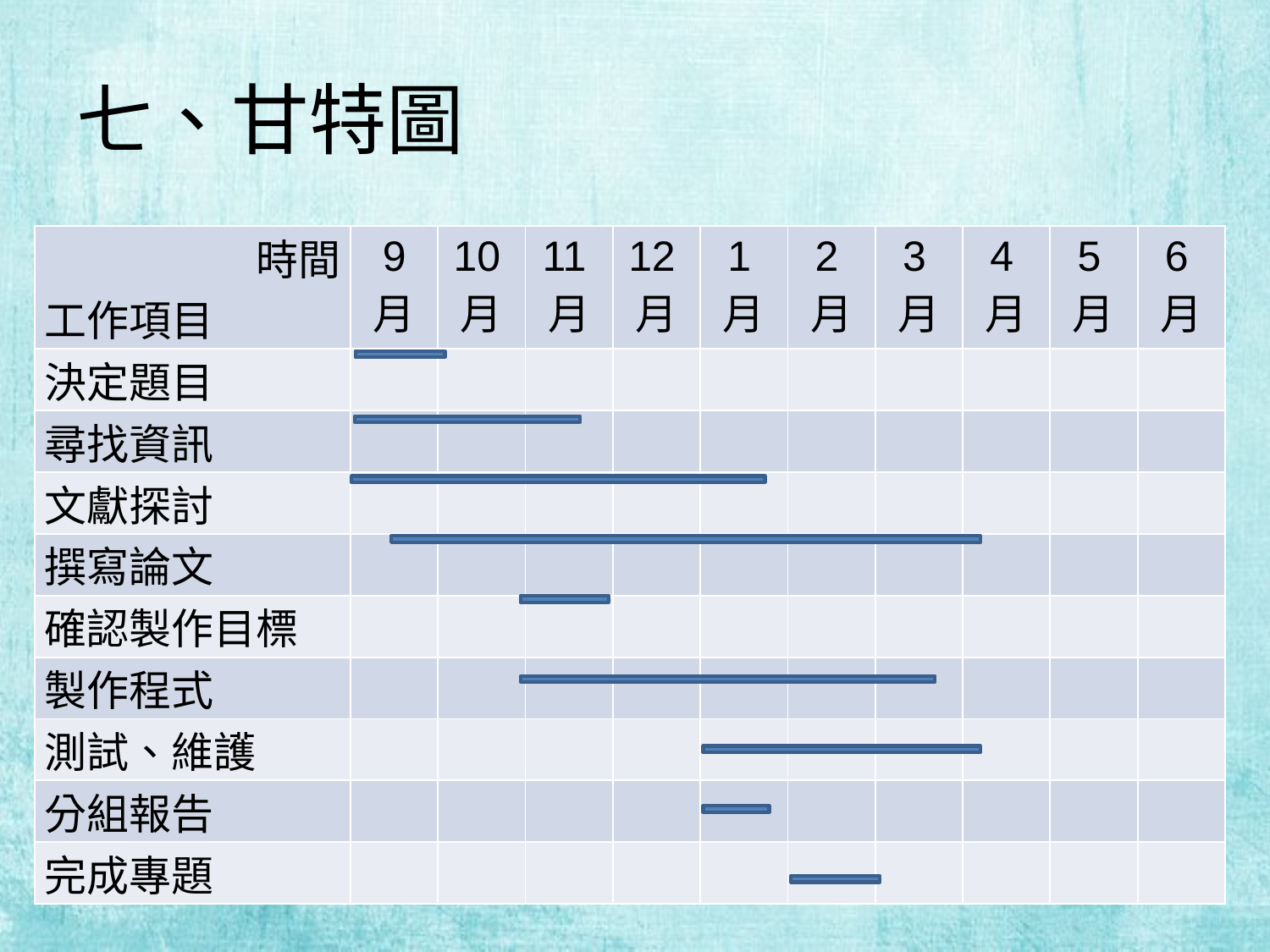

# 七、甘特圖
| 時間 工作項目 | 9 月 | 10月 | 11月 | 12月 | 1月 | 2月 | 3月 | 4月 | 5月 | 6月 |
| --- | --- | --- | --- | --- | --- | --- | --- | --- | --- | --- |
| 決定題目 |  |  |  |  |  |  |  |  |  |  |
| 尋找資訊 |  |  |  |  |  |  |  |  |  |  |
| 文獻探討 |  |  |  |  |  |  |  |  |  |  |
| 撰寫論文 |  |  |  |  |  |  |  |  |  |  |
| 確認製作目標 |  |  |  |  |  |  |  |  |  |  |
| 製作程式 |  |  |  |  |  |  |  |  |  |  |
| 測試、維護 |  |  |  |  |  |  |  |  |  |  |
| 分組報告 |  |  |  |  |  |  |  |  |  |  |
| 完成專題 |  |  |  |  |  |  |  |  |  |  |